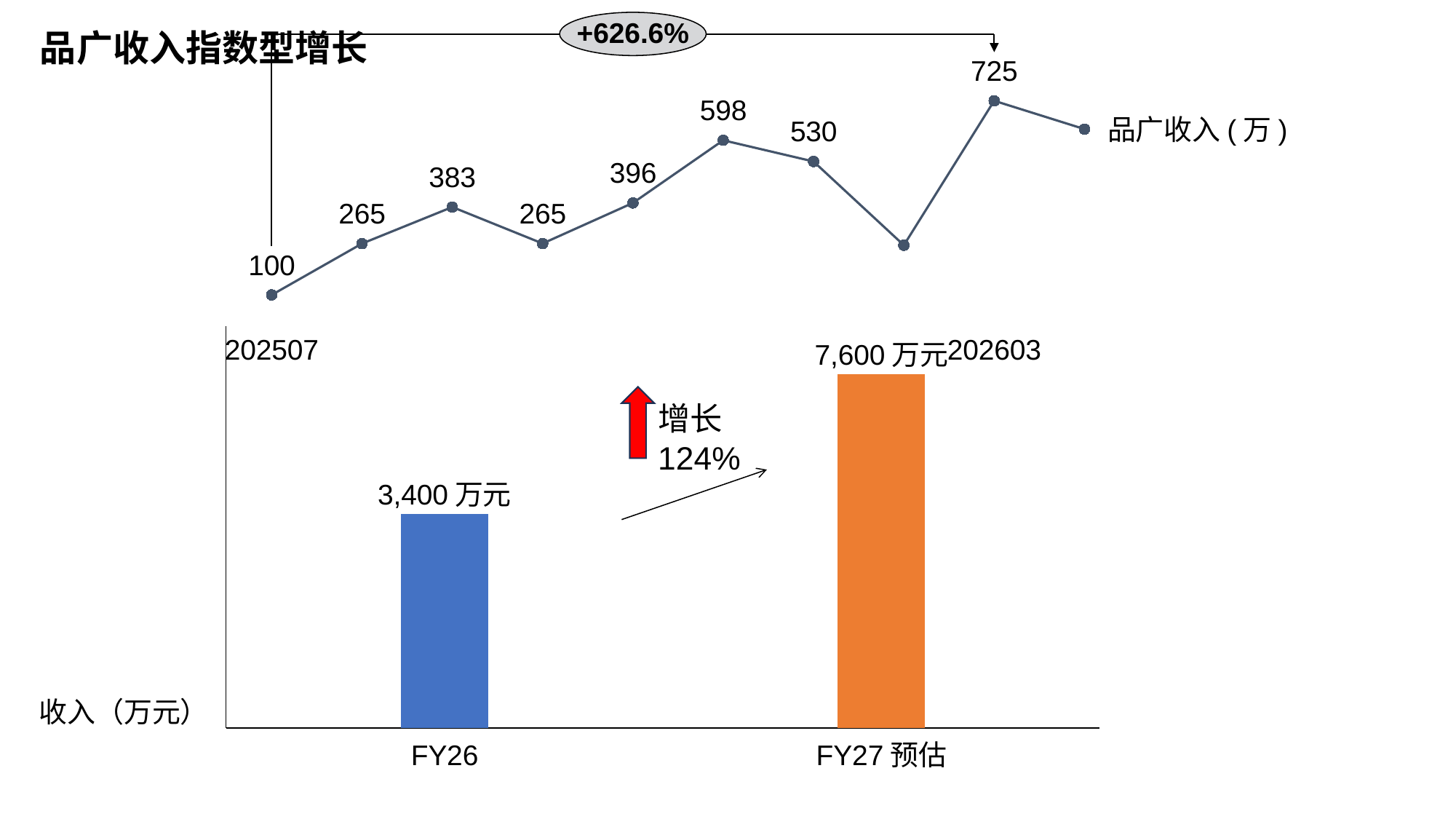

+626.6%
品广收入指数型增长
725

### Chart

| Category |  |
|---|---|
598
品广收入(万)
530
396
383
265
265
100

### Chart

| Category |  |
|---|---|
202507
202603
7,600万元
增长
124%

3,400万元
收入（万元）
FY26
FY27预估